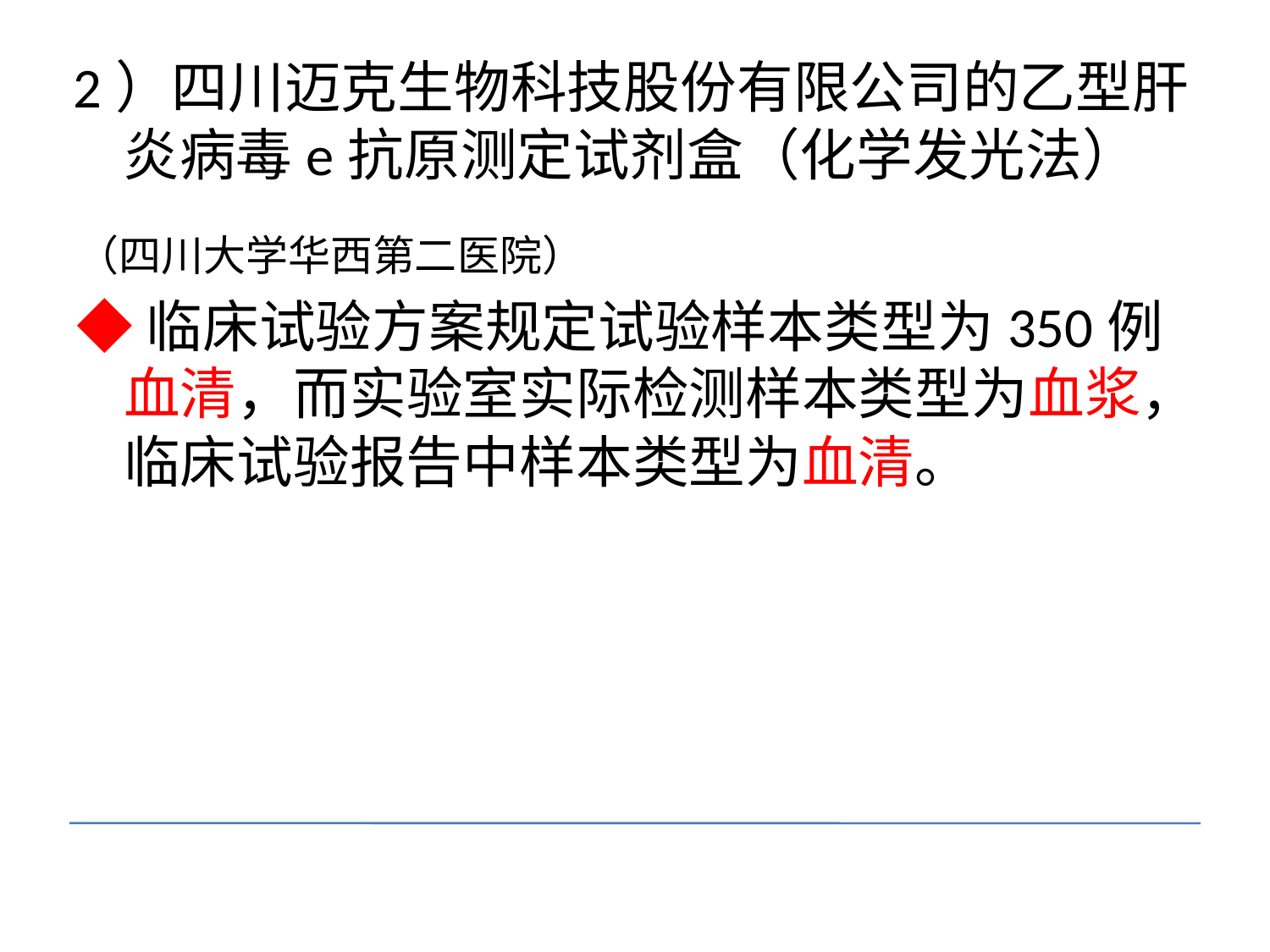

# 2）四川迈克生物科技股份有限公司的乙型肝炎病毒e抗原测定试剂盒（化学发光法）
（四川大学华西第二医院）
◆临床试验方案规定试验样本类型为350例血清，而实验室实际检测样本类型为血浆，临床试验报告中样本类型为血清。